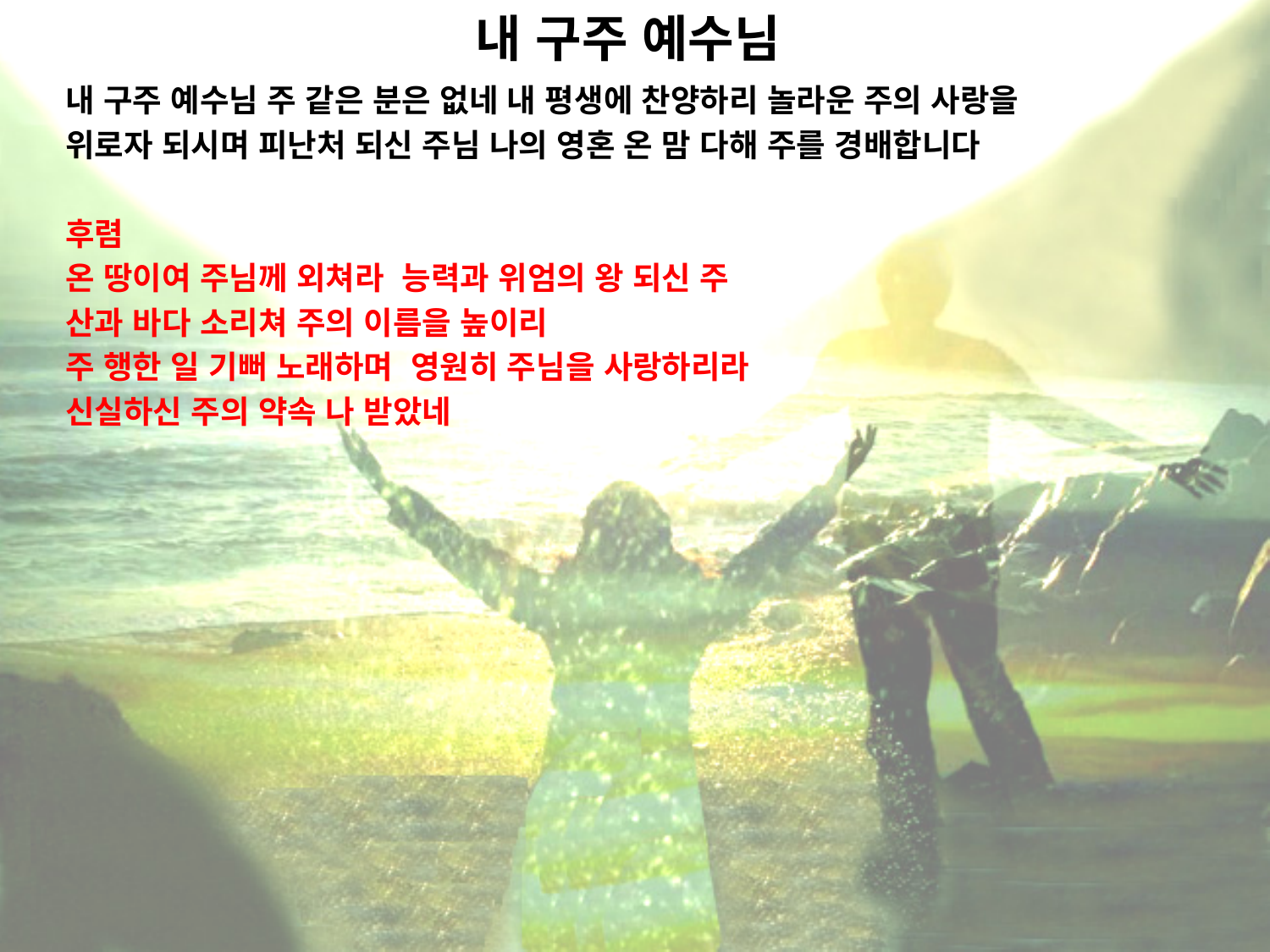

# 내 구주 예수님
내 구주 예수님 주 같은 분은 없네 내 평생에 찬양하리 놀라운 주의 사랑을
위로자 되시며 피난처 되신 주님 나의 영혼 온 맘 다해 주를 경배합니다

후렴
온 땅이여 주님께 외쳐라  능력과 위엄의 왕 되신 주
산과 바다 소리쳐 주의 이름을 높이리
주 행한 일 기뻐 노래하며  영원히 주님을 사랑하리라
신실하신 주의 약속 나 받았네